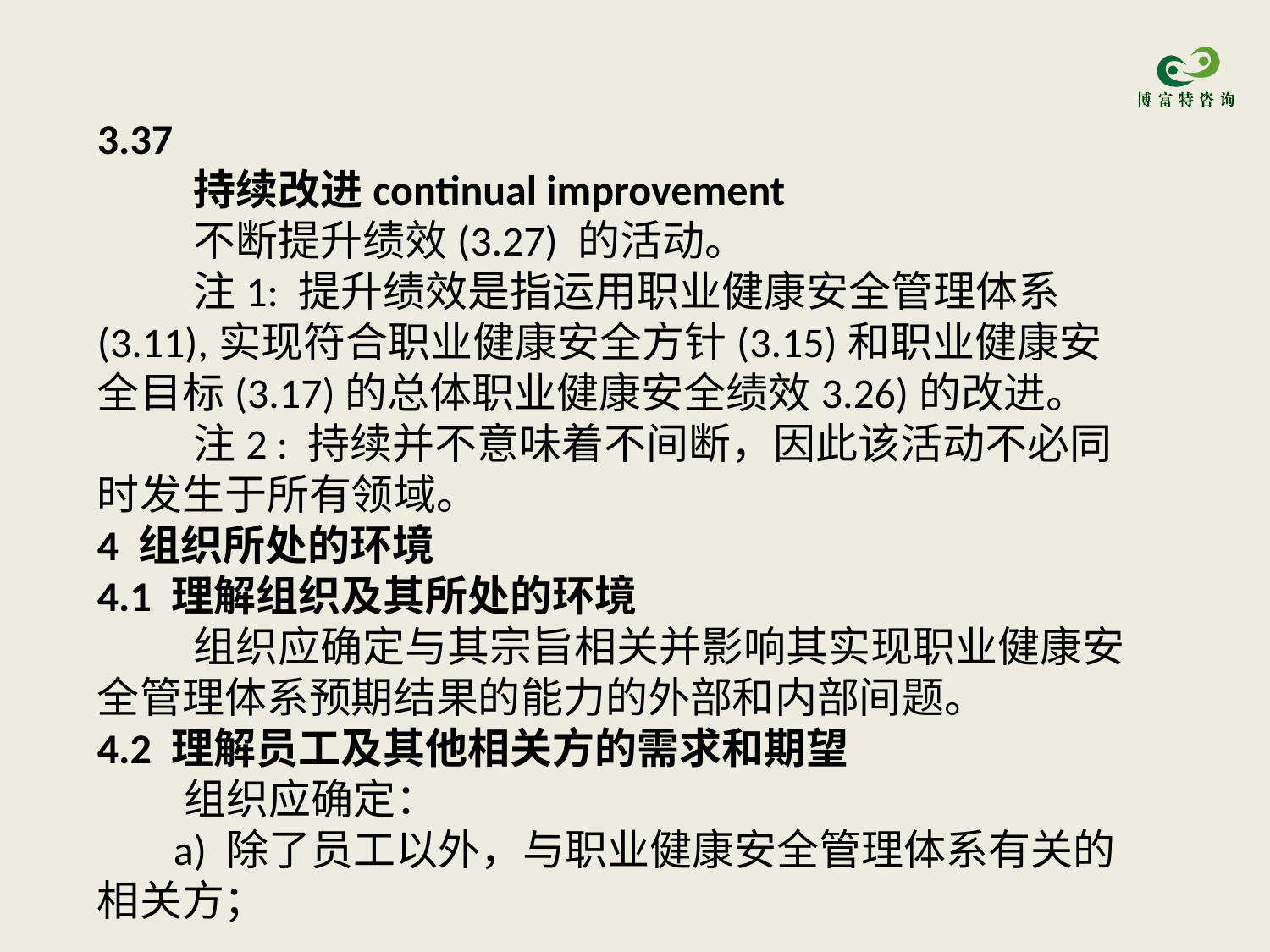

3.37
         持续改进continual improvement
         不断提升绩效(3.27) 的活动。
         注1: 提升绩效是指运用职业健康安全管理体系(3.11),实现符合职业健康安全方针(3.15)和职业健康安全目标(3.17)的总体职业健康安全绩效3.26)的改进。
         注2 : 持续并不意味着不间断，因此该活动不必同时发生于所有领域。
4 组织所处的环境
4.1 理解组织及其所处的环境
         组织应确定与其宗旨相关并影响其实现职业健康安全管理体系预期结果的能力的外部和内部间题。
4.2 理解员工及其他相关方的需求和期望
        组织应确定：
        a) 除了员工以外，与职业健康安全管理体系有关的相关方；